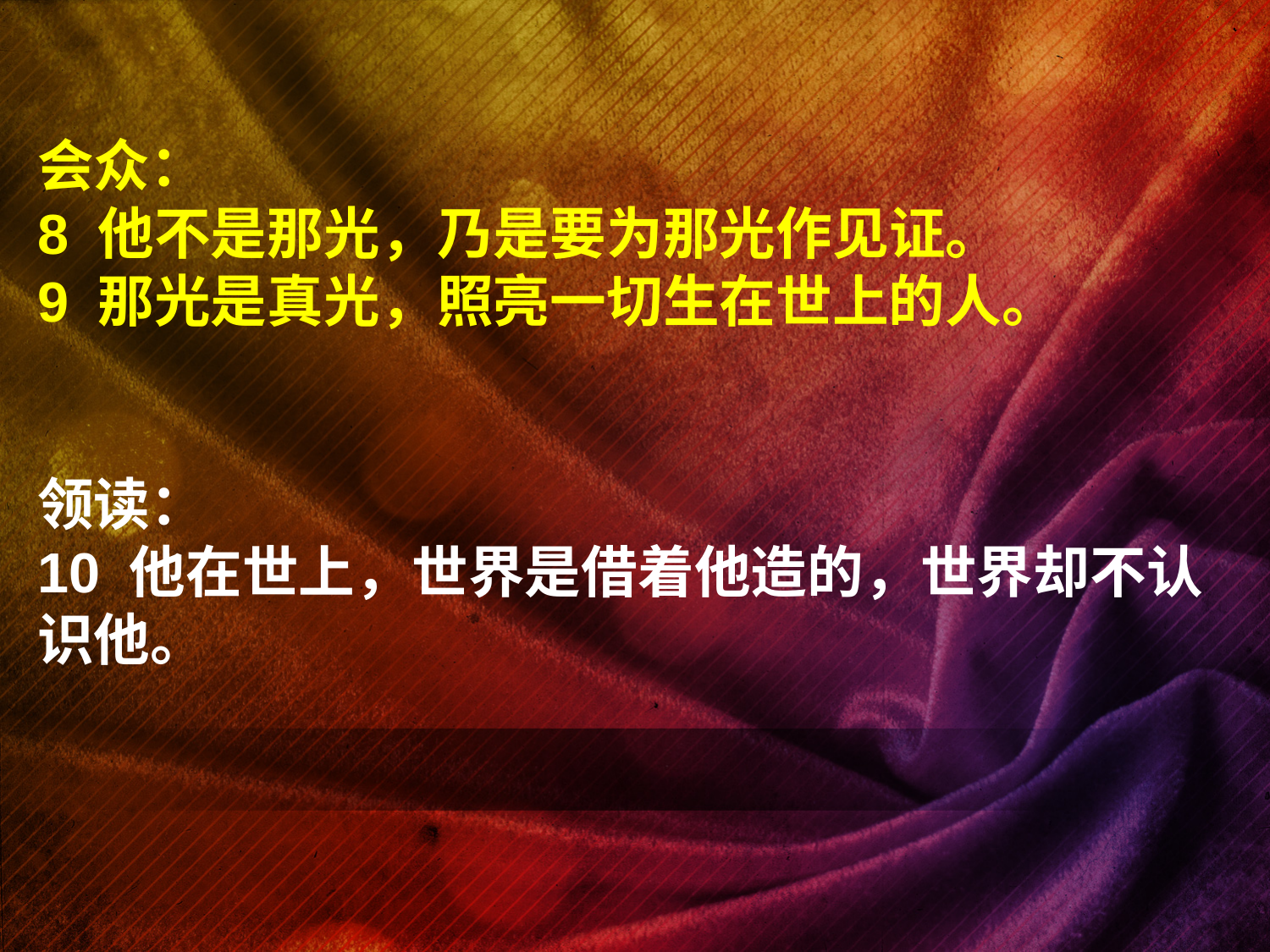

会众：
8 他不是那光，乃是要为那光作见证。
9 那光是真光，照亮一切生在世上的人。

领读：
10 他在世上，世界是借着他造的，世界却不认识他。